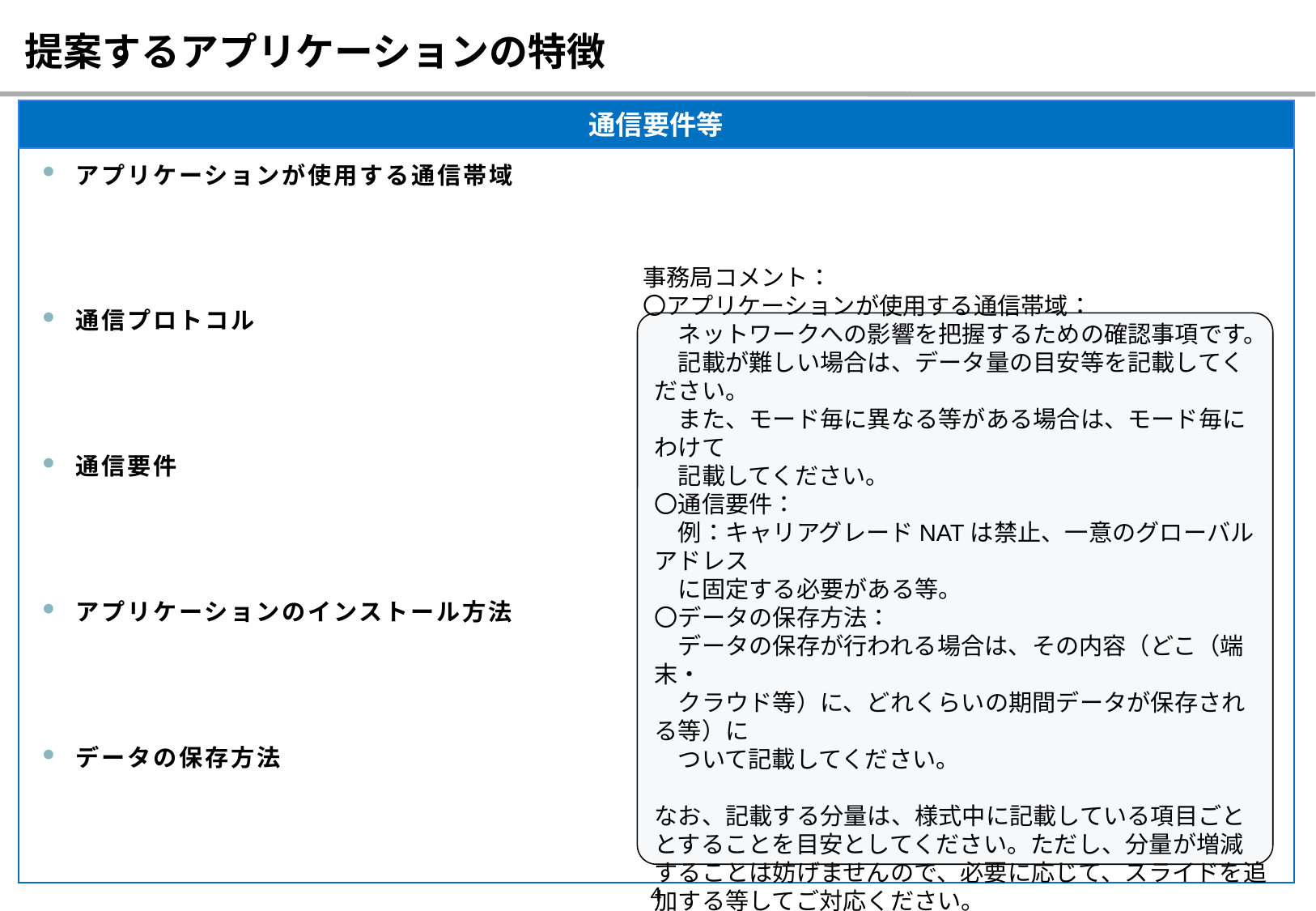

# 提案するアプリケーションの特徴
通信要件等
アプリケーションが使用する通信帯域

通信プロトコル

通信要件

アプリケーションのインストール方法

データの保存方法

事務局コメント：
〇アプリケーションが使用する通信帯域：
　ネットワークへの影響を把握するための確認事項です。
　記載が難しい場合は、データ量の目安等を記載してください。
　また、モード毎に異なる等がある場合は、モード毎にわけて
　記載してください。
〇通信要件：
　例：キャリアグレードNATは禁止、一意のグローバルアドレス
　に固定する必要がある等。
〇データの保存方法：
　データの保存が行われる場合は、その内容（どこ（端末・
　クラウド等）に、どれくらいの期間データが保存される等）に
　ついて記載してください。

なお、記載する分量は、様式中に記載している項目ごととすることを目安としてください。ただし、分量が増減することは妨げませんので、必要に応じて、スライドを追加する等してご対応ください。